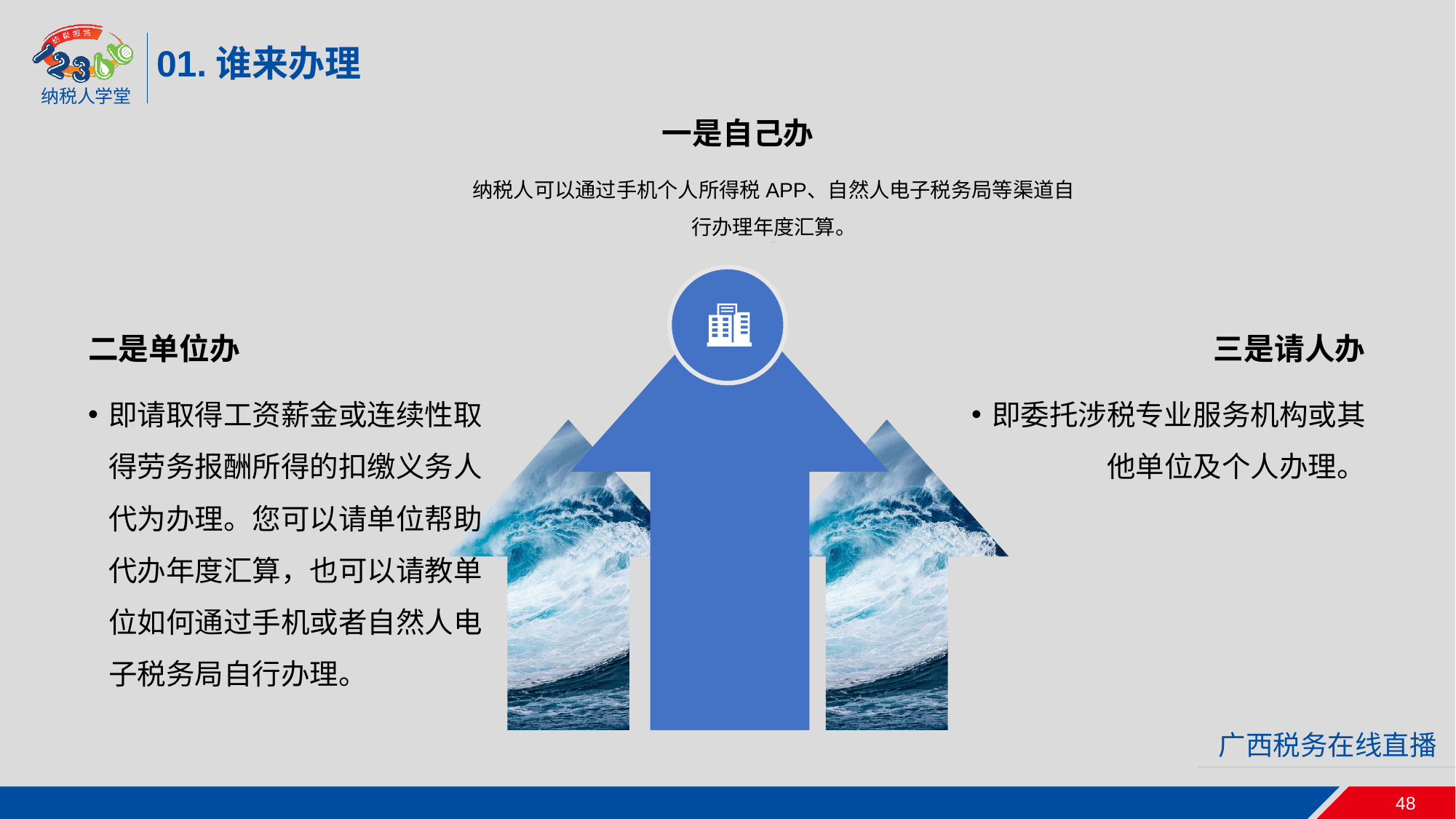

01.谁来办理
  一是自己办
纳税人可以通过手机个人所得税 APP、自然人电子税务局等渠道自行办理年度汇算。
……

二是单位办
即请取得工资薪金或连续性取得劳务报酬所得的扣缴义务人代为办理。您可以请单位帮助代办年度汇算，也可以请教单位如何通过手机或者自然人电子税务局自行办理。
三是请人办
即委托涉税专业服务机构或其他单位及个人办理。